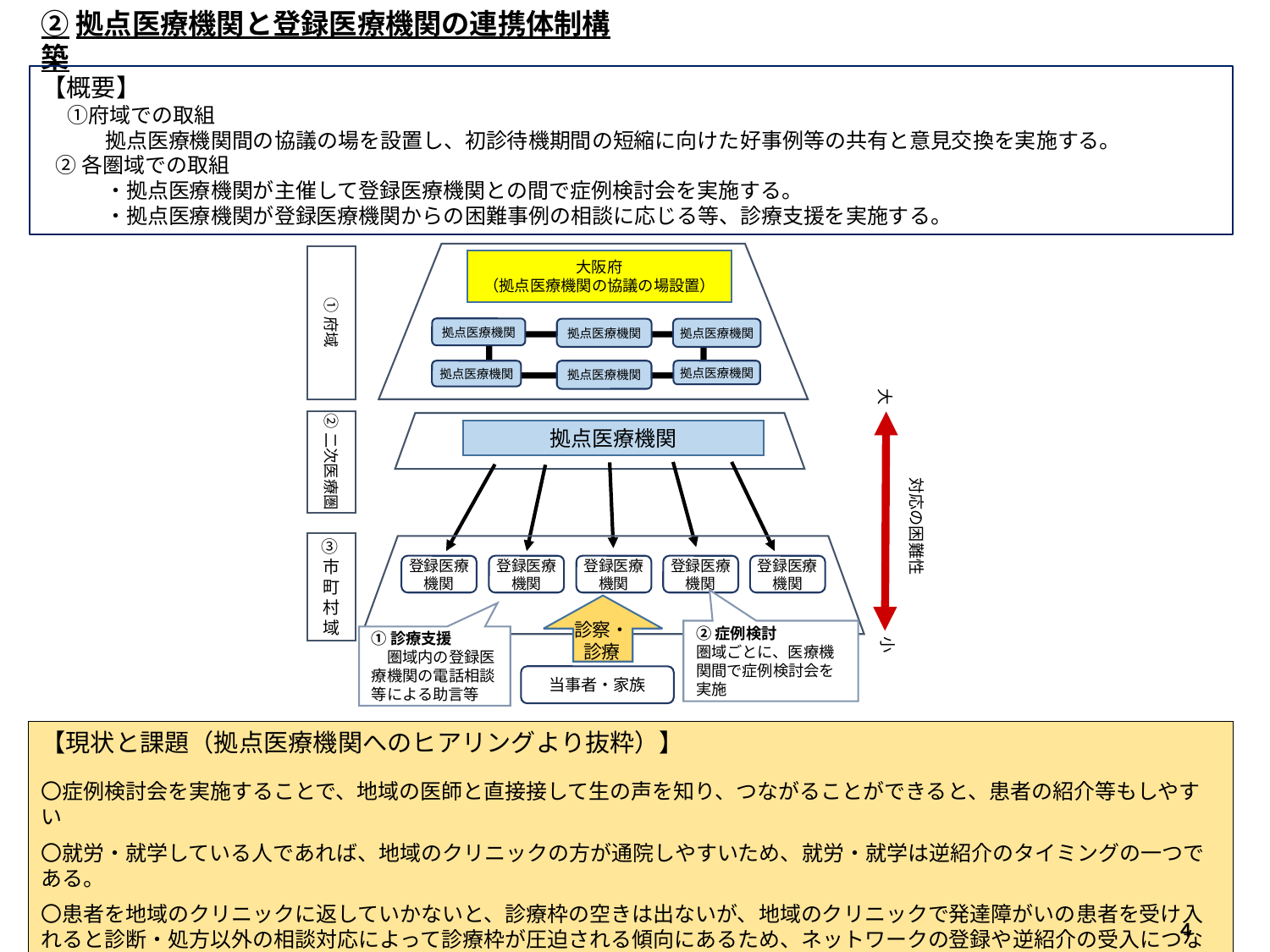

②拠点医療機関と登録医療機関の連携体制構築
【概要】
　 ①府域での取組
　　　拠点医療機関間の協議の場を設置し、初診待機期間の短縮に向けた好事例等の共有と意見交換を実施する。
   ②各圏域での取組
　　　・拠点医療機関が主催して登録医療機関との間で症例検討会を実施する。
　　　・拠点医療機関が登録医療機関からの困難事例の相談に応じる等、診療支援を実施する。

①府域
大阪府
（拠点医療機関の協議の場設置）
拠点医療機関
拠点医療機関
拠点医療機関

拠点医療機関
拠点医療機関
拠点医療機関
大
小
②二次医療圏

拠点医療機関
③市町村域

登録医療機関
登録医療機関
登録医療機関
登録医療機関
登録医療
機関

診察・
診療

②症例検討
圏域ごとに、医療機関間で症例検討会を実施
①診療支援
　圏域内の登録医療機関の電話相談等による助言等
当事者・家族
対応の困難性
【現状と課題（拠点医療機関へのヒアリングより抜粋）】
〇症例検討会を実施することで、地域の医師と直接接して生の声を知り、つながることができると、患者の紹介等もしやすい
〇就労・就学している人であれば、地域のクリニックの方が通院しやすいため、就労・就学は逆紹介のタイミングの一つである。
〇患者を地域のクリニックに返していかないと、診療枠の空きは出ないが、地域のクリニックで発達障がいの患者を受け入れると診断・処方以外の相談対応によって診療枠が圧迫される傾向にあるため、ネットワークの登録や逆紹介の受入につながりにくい。
4
4